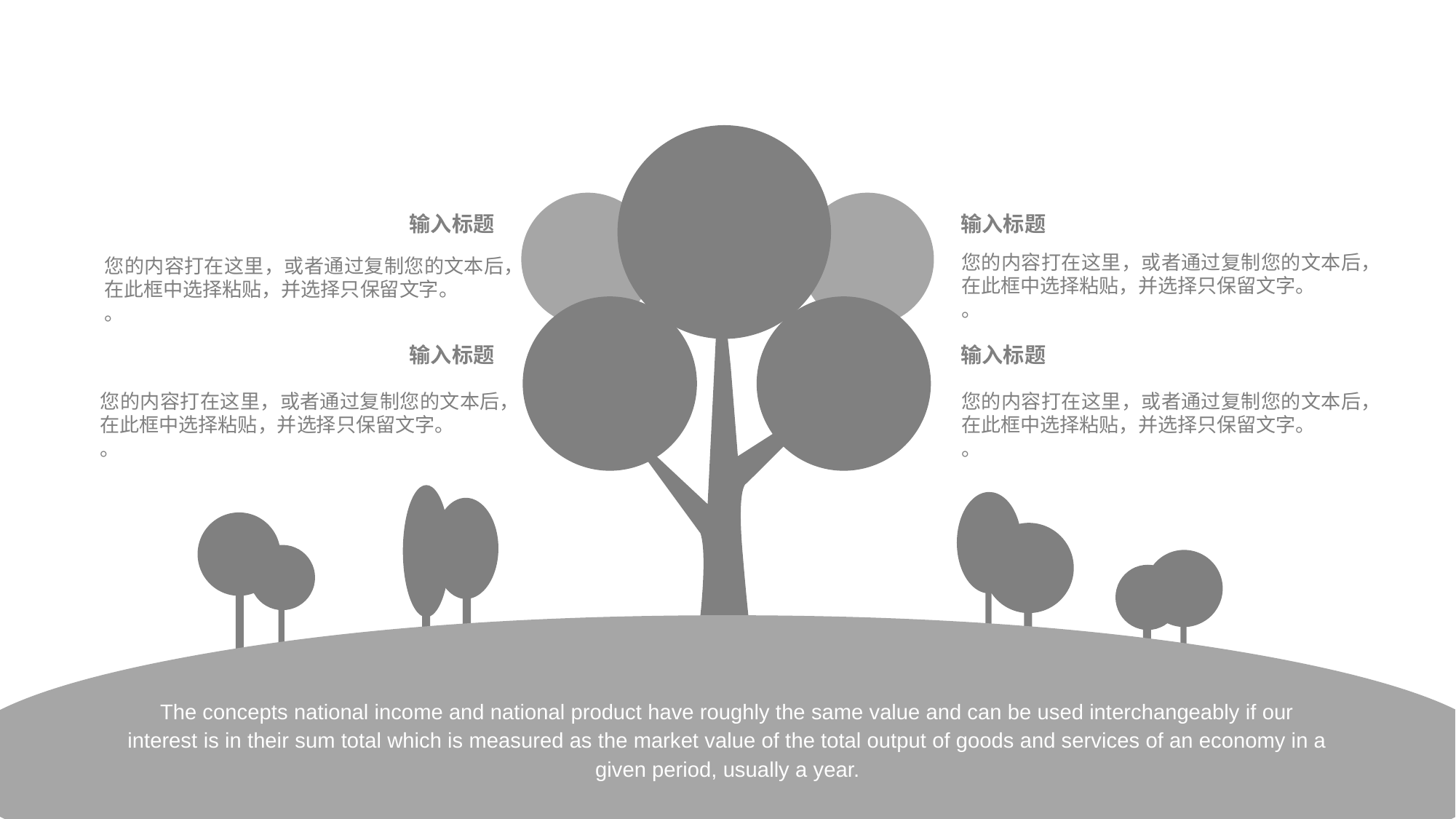

输入标题
输入标题
您的内容打在这里，或者通过复制您的文本后，在此框中选择粘贴，并选择只保留文字。
。
您的内容打在这里，或者通过复制您的文本后，在此框中选择粘贴，并选择只保留文字。
。

输入标题
输入标题
您的内容打在这里，或者通过复制您的文本后，在此框中选择粘贴，并选择只保留文字。
。
您的内容打在这里，或者通过复制您的文本后，在此框中选择粘贴，并选择只保留文字。
。

The concepts national income and national product have roughly the same value and can be used interchangeably if our interest is in their sum total which is measured as the market value of the total output of goods and services of an economy in a given period, usually a year.